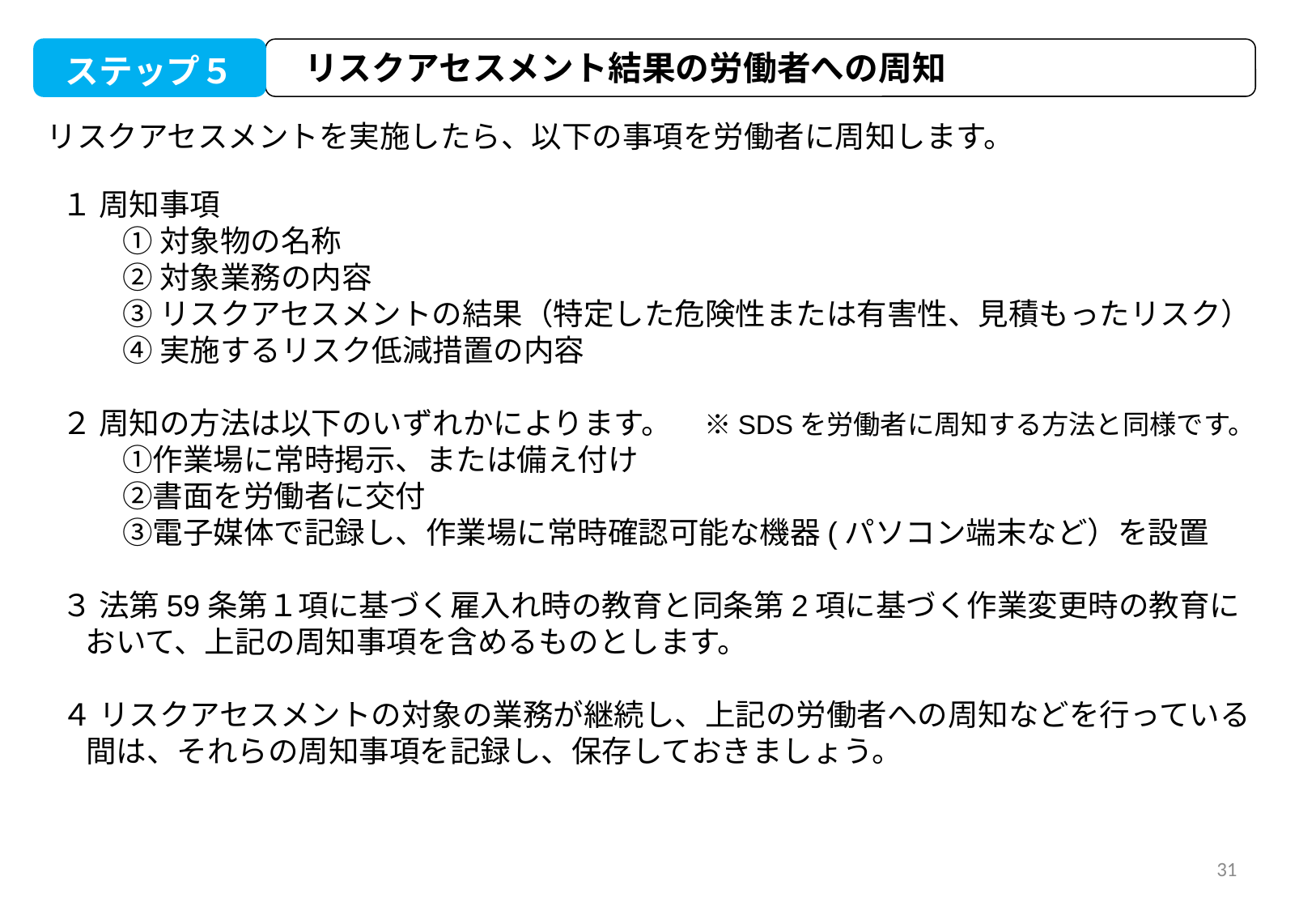

ステップ５
  リスクアセスメント結果の労働者への周知
リスクアセスメントを実施したら、以下の事項を労働者に周知します。
１ 周知事項
　　① 対象物の名称
　　② 対象業務の内容
　　③ リスクアセスメントの結果（特定した危険性または有害性、見積もったリスク）
　　④ 実施するリスク低減措置の内容

２ 周知の方法は以下のいずれかによります。　 ※SDSを労働者に周知する方法と同様です。
　　①作業場に常時掲示、または備え付け
　　②書面を労働者に交付
　　③電子媒体で記録し、作業場に常時確認可能な機器(パソコン端末など）を設置

３ 法第59条第１項に基づく雇入れ時の教育と同条第2項に基づく作業変更時の教育において、上記の周知事項を含めるものとします。

４ リスクアセスメントの対象の業務が継続し、上記の労働者への周知などを行っている間は、それらの周知事項を記録し、保存しておきましょう。
31